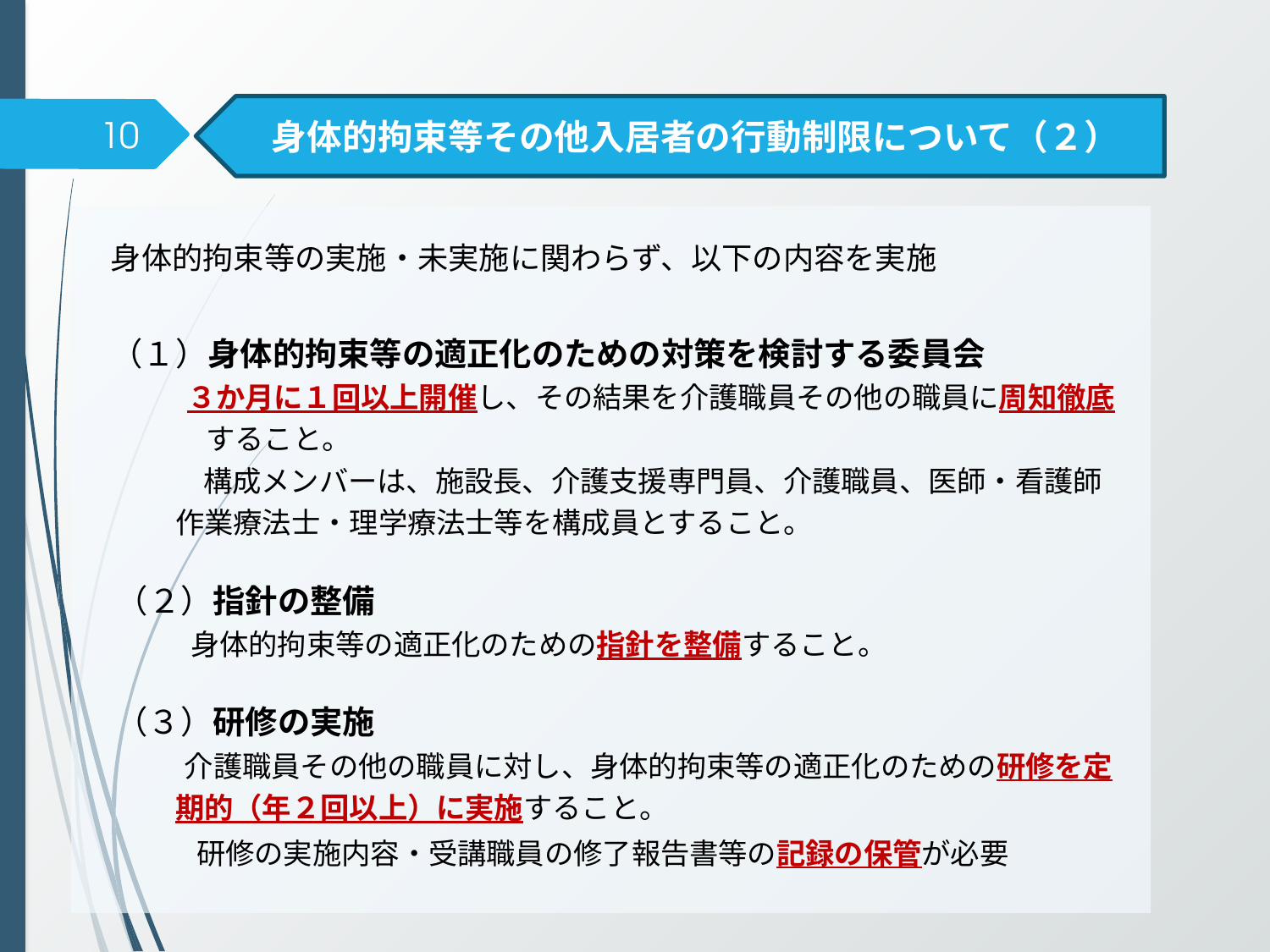

身体的拘束等その他入居者の行動制限について（２）
10

   身体的拘束等の実施・未実施に関わらず、以下の内容を実施

   （１）身体的拘束等の適正化のための対策を検討する委員会
         　  ３か月に１回以上開催し、その結果を介護職員その他の職員に周知徹底
　　　　 すること。
 　 　　  構成メンバーは、施設長、介護支援専門員、介護職員、医師・看護師
             作業療法士・理学療法士等を構成員とすること。
　（２）指針の整備
     　       身体的拘束等の適正化のための指針を整備すること。
　（３）研修の実施
  　        介護職員その他の職員に対し、身体的拘束等の適正化のための研修を定
             期的（年２回以上）に実施すること。
　　　    研修の実施内容・受講職員の修了報告書等の記録の保管が必要